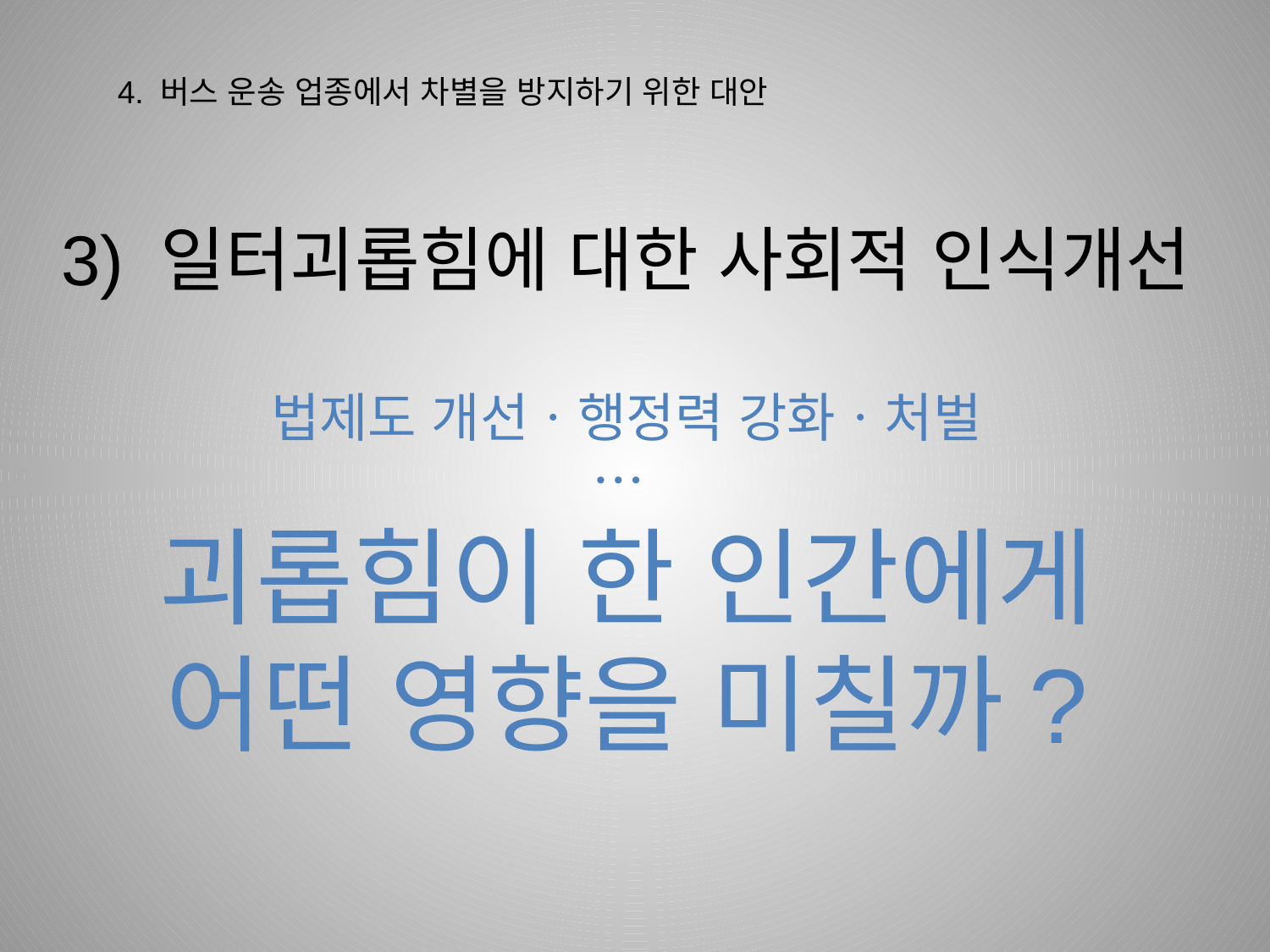

4. 버스 운송 업종에서 차별을 방지하기 위한 대안
# 3) 일터괴롭힘에 대한 사회적 인식개선 법제도 개선ㆍ행정력 강화ㆍ처벌 … 괴롭힘이 한 인간에게 어떤 영향을 미칠까?